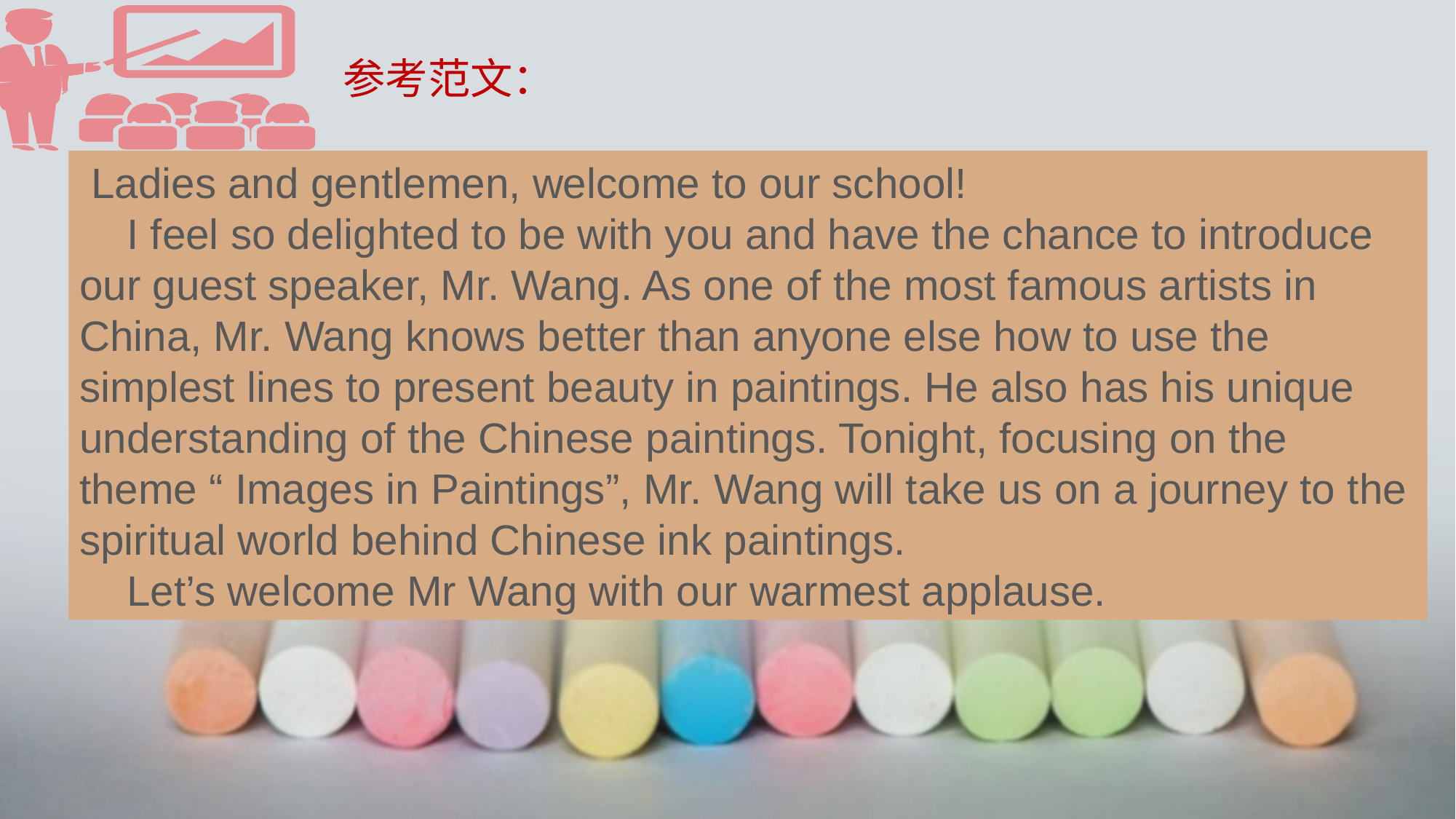

参考范文：
 Ladies and gentlemen, welcome to our school!
    I feel so delighted to be with you and have the chance to introduce our guest speaker, Mr. Wang. As one of the most famous artists in China, Mr. Wang knows better than anyone else how to use the simplest lines to present beauty in paintings. He also has his unique understanding of the Chinese paintings. Tonight, focusing on the theme “ Images in Paintings”, Mr. Wang will take us on a journey to the spiritual world behind Chinese ink paintings.
    Let’s welcome Mr Wang with our warmest applause.